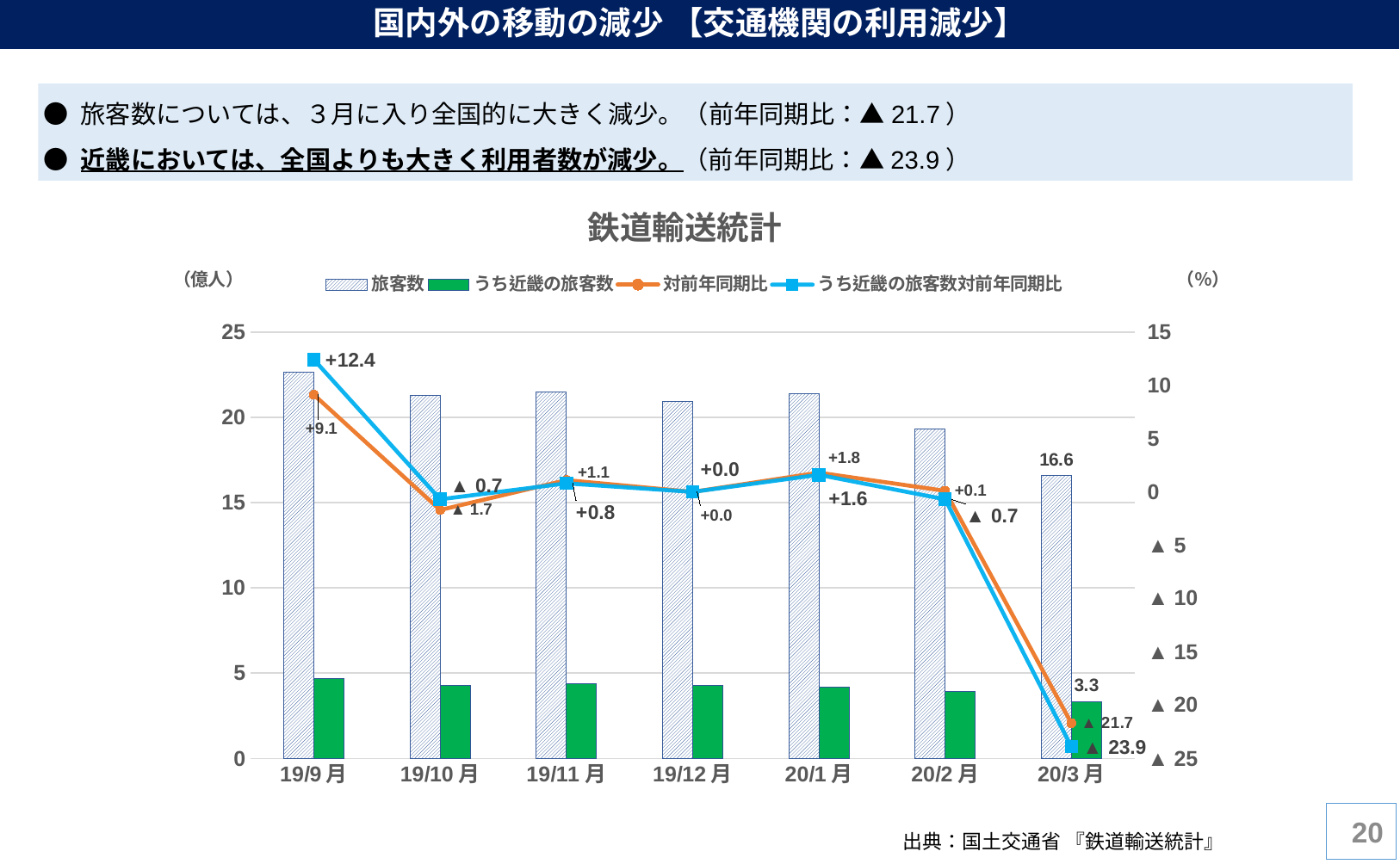

# 国内外の移動の減少 【交通機関の利用減少】
 ● 旅客数については、３月に入り全国的に大きく減少。（前年同期比：▲21.7）
 ● 近畿においては、全国よりも大きく利用者数が減少。（前年同期比：▲23.9）

### Chart: 鉄道輸送統計

| Category | 旅客数 | うち近畿の旅客数 | 対前年同期比 | うち近畿の旅客数対前年同期比 |
|---|---|---|---|---|
| 19/9月 | 22.63 | 4.7 | 9.1 | 12.4 |
| 19/10月 | 21.29 | 4.3 | -1.7 | -0.7 |
| 19/11月 | 21.5 | 4.4 | 1.1 | 0.8 |
| 19/12月 | 20.93 | 4.3 | 0.0 | 0.0 |
| 20/1月 | 21.4 | 4.2 | 1.8 | 1.6 |
| 20/2月 | 19.3 | 3.9 | 0.1 | -0.7 |
| 20/3月 | 16.6 | 3.3 | -21.7 | -23.9 |

20
出典：国土交通省 『鉄道輸送統計』